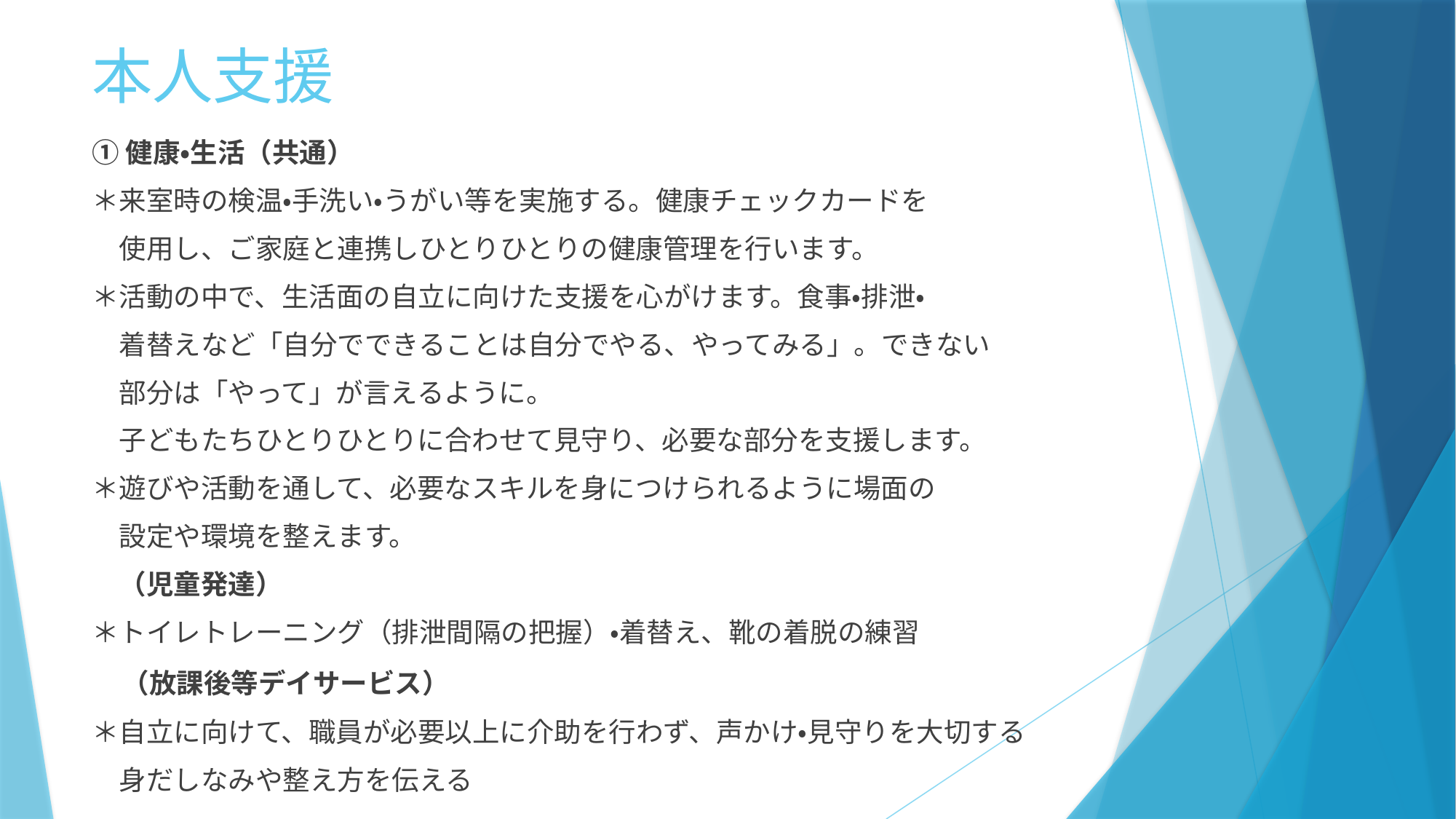

# 本人支援
①健康・生活（共通）
＊来室時の検温・手洗い・うがい等を実施する。健康チェックカードを
　使用し、ご家庭と連携しひとりひとりの健康管理を行います。
＊活動の中で、生活面の自立に向けた支援を心がけます。食事・排泄・
　着替えなど「自分でできることは自分でやる、やってみる」。できない
　部分は「やって」が言えるように。
　子どもたちひとりひとりに合わせて見守り、必要な部分を支援します。
＊遊びや活動を通して、必要なスキルを身につけられるように場面の
　設定や環境を整えます。
　（児童発達）
＊トイレトレーニング（排泄間隔の把握）・着替え、靴の着脱の練習
　（放課後等デイサービス）
＊自立に向けて、職員が必要以上に介助を行わず、声かけ・見守りを大切する
　身だしなみや整え方を伝える